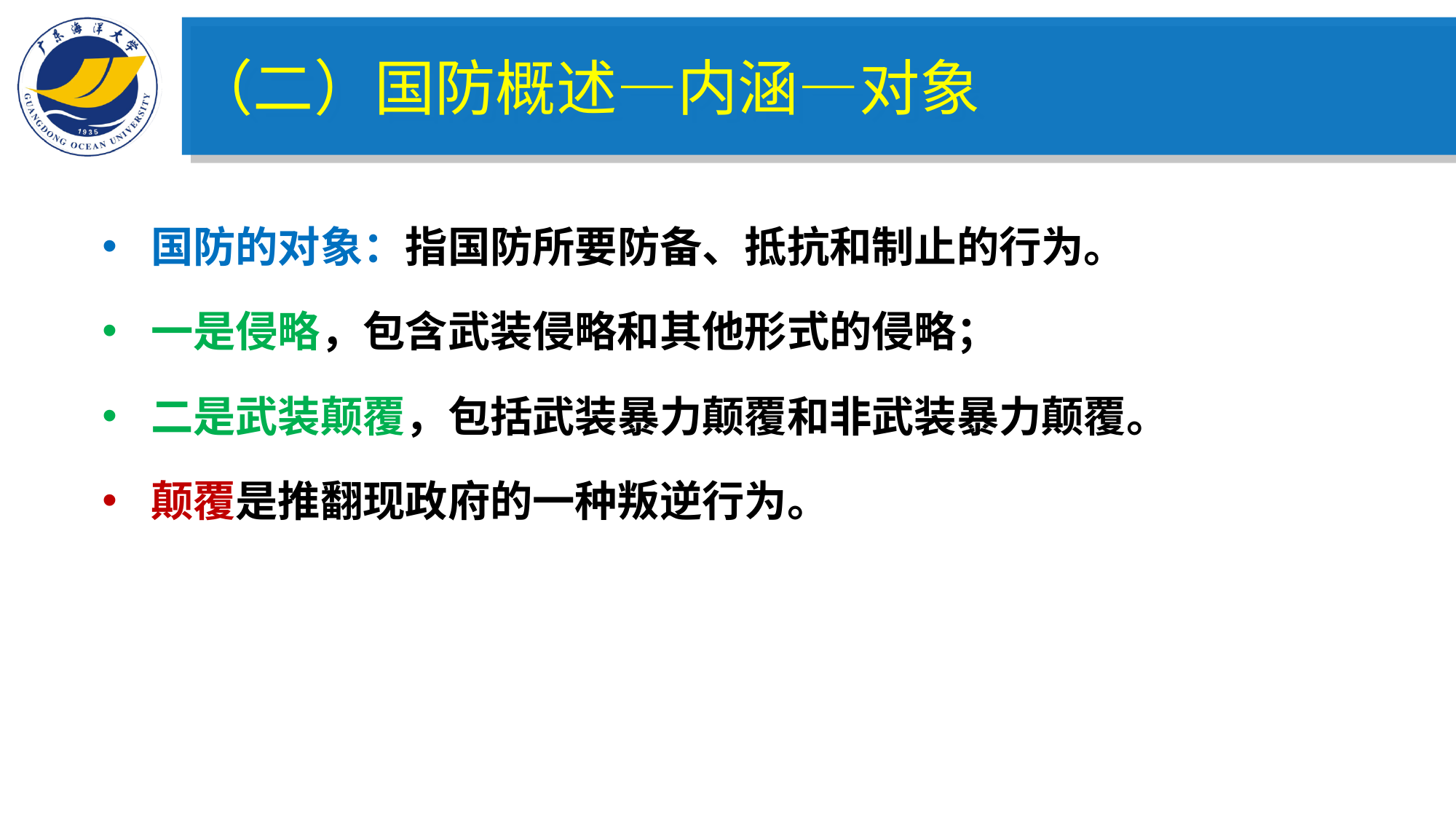

（二）国防概述—内涵—对象
#
国防的对象：指国防所要防备、抵抗和制止的行为。
一是侵略，包含武装侵略和其他形式的侵略；
二是武装颠覆，包括武装暴力颠覆和非武装暴力颠覆。
颠覆是推翻现政府的一种叛逆行为。